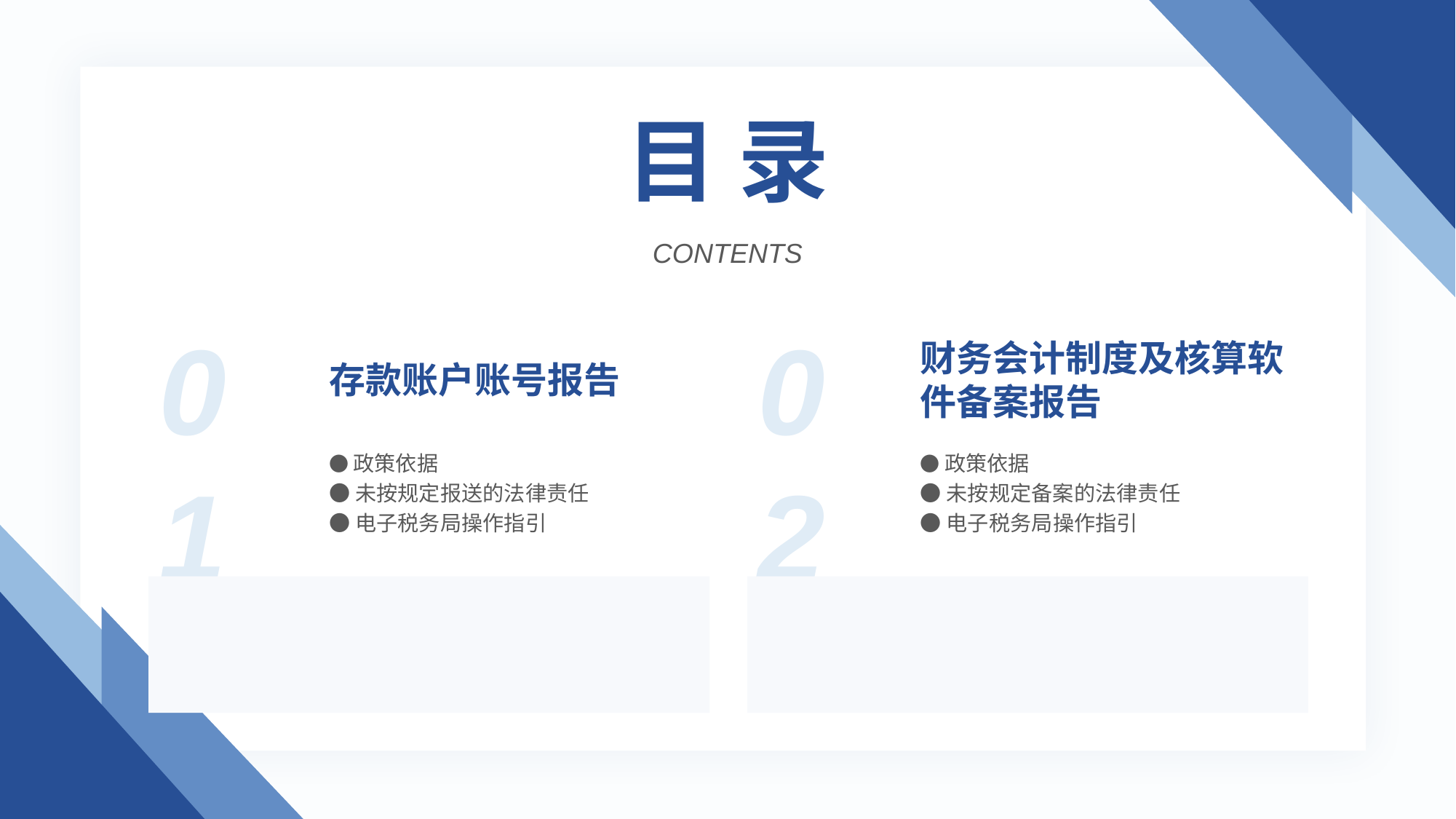

目 录
CONTENTS
01
02
存款账户账号报告
财务会计制度及核算软件备案报告
●政策依据
●未按规定报送的法律责任
●电子税务局操作指引
●政策依据
●未按规定备案的法律责任
●电子税务局操作指引